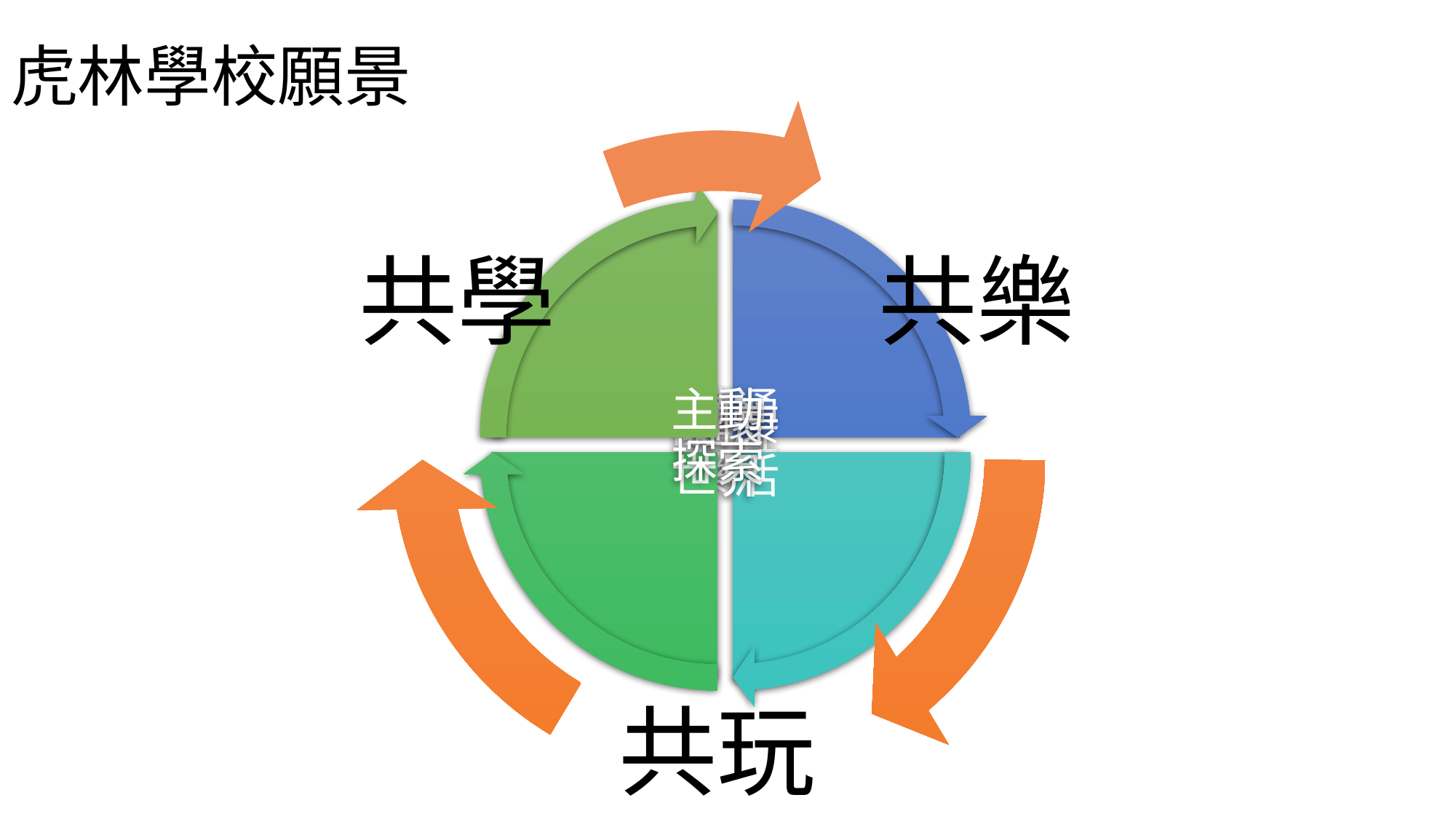

# 虎林學校願景
共樂
共玩
共學
溝通
互動
健康
樂活
關懷
世界
主動
探索